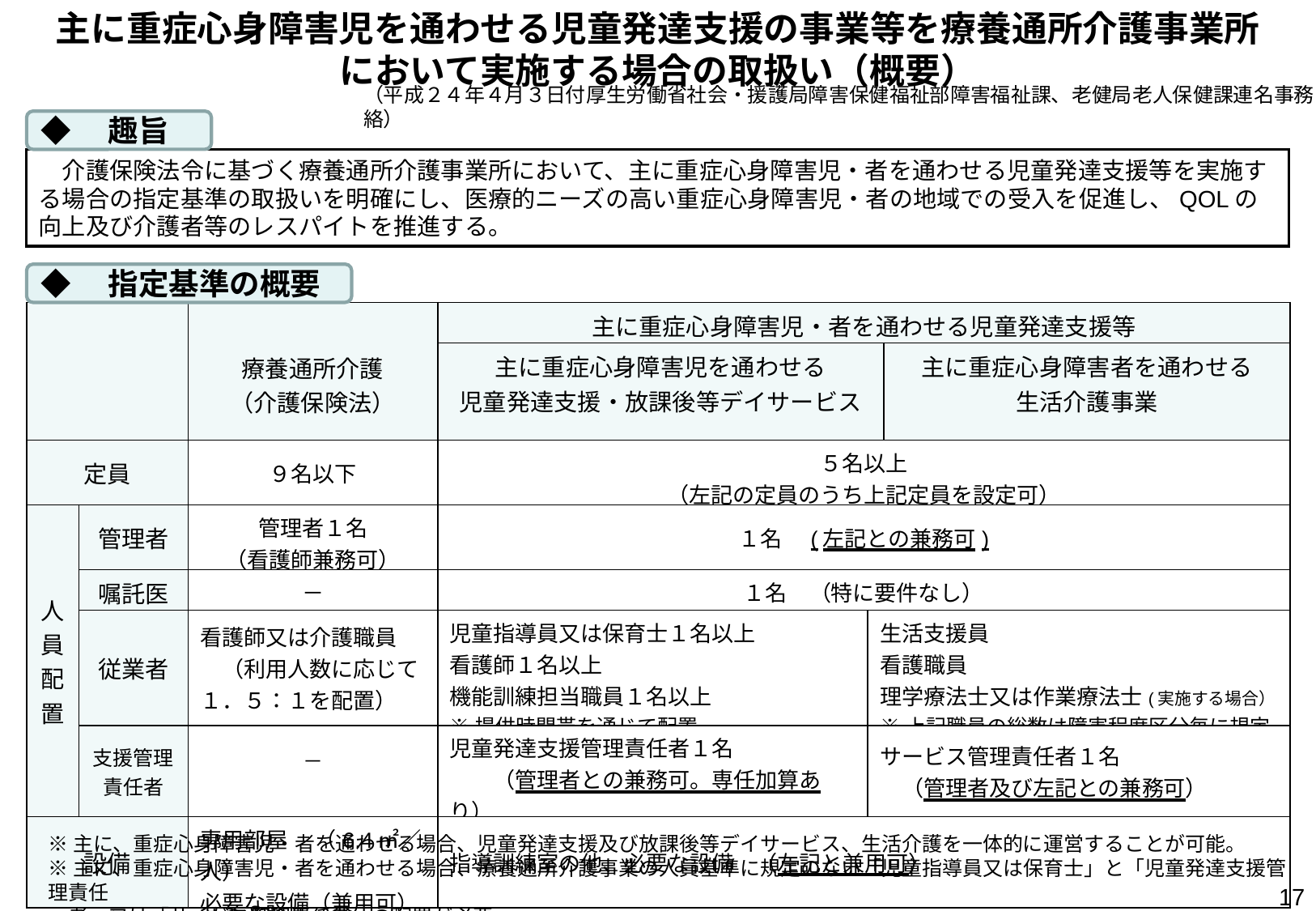

主に重症心身障害児を通わせる児童発達支援の事業等を療養通所介護事業所
において実施する場合の取扱い（概要）
（平成２４年４月３日付厚生労働省社会・援護局障害保健福祉部障害福祉課、老健局老人保健課連名事務連絡）
◆　趣旨
　介護保険法令に基づく療養通所介護事業所において、主に重症心身障害児・者を通わせる児童発達支援等を実施する場合の指定基準の取扱いを明確にし、医療的ニーズの高い重症心身障害児・者の地域での受入を促進し、QOLの向上及び介護者等のレスパイトを推進する。
◆　指定基準の概要
|  |  | 療養通所介護 （介護保険法） | 主に重症心身障害児・者を通わせる児童発達支援等 |  |  |
| --- | --- | --- | --- | --- | --- |
|  |  |  | 主に重症心身障害児を通わせる 児童発達支援・放課後等デイサービス |  | 主に重症心身障害者を通わせる 生活介護事業 |
| 定員 |  | ９名以下 | ５名以上 （左記の定員のうち上記定員を設定可） |  |  |
| 人員配置 | 管理者 | 管理者１名 （看護師兼務可） | １名　(左記との兼務可) |  |  |
|  | 嘱託医 | － | １名　（特に要件なし） |  |  |
|  | 従業者 | 看護師又は介護職員 　（利用人数に応じて １．５：１を配置） | 児童指導員又は保育士１名以上 看護師１名以上 機能訓練担当職員１名以上 ※提供時間帯を通じて配置。 | 生活支援員 看護職員 理学療法士又は作業療法士(実施する場合） ※上記職員の総数は障害程度区分毎に規定。 |  |
|  | 支援管理責任者 | － | 児童発達支援管理責任者１名 　　（管理者との兼務可。専任加算あり） | サービス管理責任者１名 　（管理者及び左記との兼務可） |  |
| 設備 |  | 専用部屋　 （6.4㎡／人） 必要な設備（兼用可） | 指導訓練室の他、必要な設備　（左記と兼用可） |  |  |
※主に、重症心身障害児・者を通わせる場合、児童発達支援及び放課後等デイサービス、生活介護を一体的に運営することが可能。
※主に、重症心身障害児・者を通わせる場合、療養通所介護事業の人員基準に規定のない「児童指導員又は保育士」と「児童発達支援管理責任
　者」又は「サービス管理責任者」の配置が必要。
17